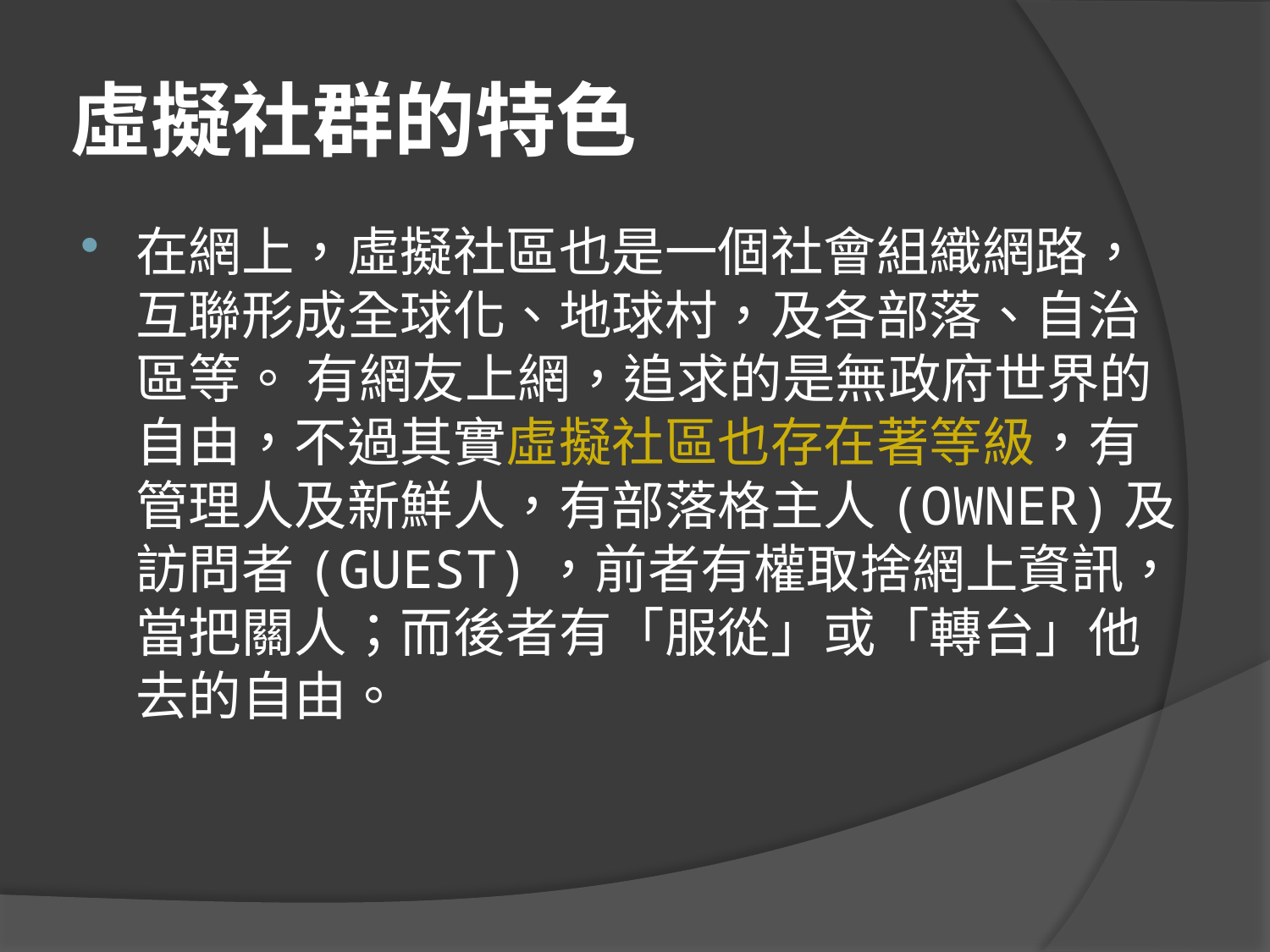

# 虛擬社群的特色
在網上，虛擬社區也是一個社會組織網路，互聯形成全球化、地球村，及各部落、自治區等。 有網友上網，追求的是無政府世界的自由，不過其實虛擬社區也存在著等級，有管理人及新鮮人，有部落格主人(OWNER)及訪問者(GUEST)，前者有權取捨網上資訊，當把關人；而後者有「服從」或「轉台」他去的自由。